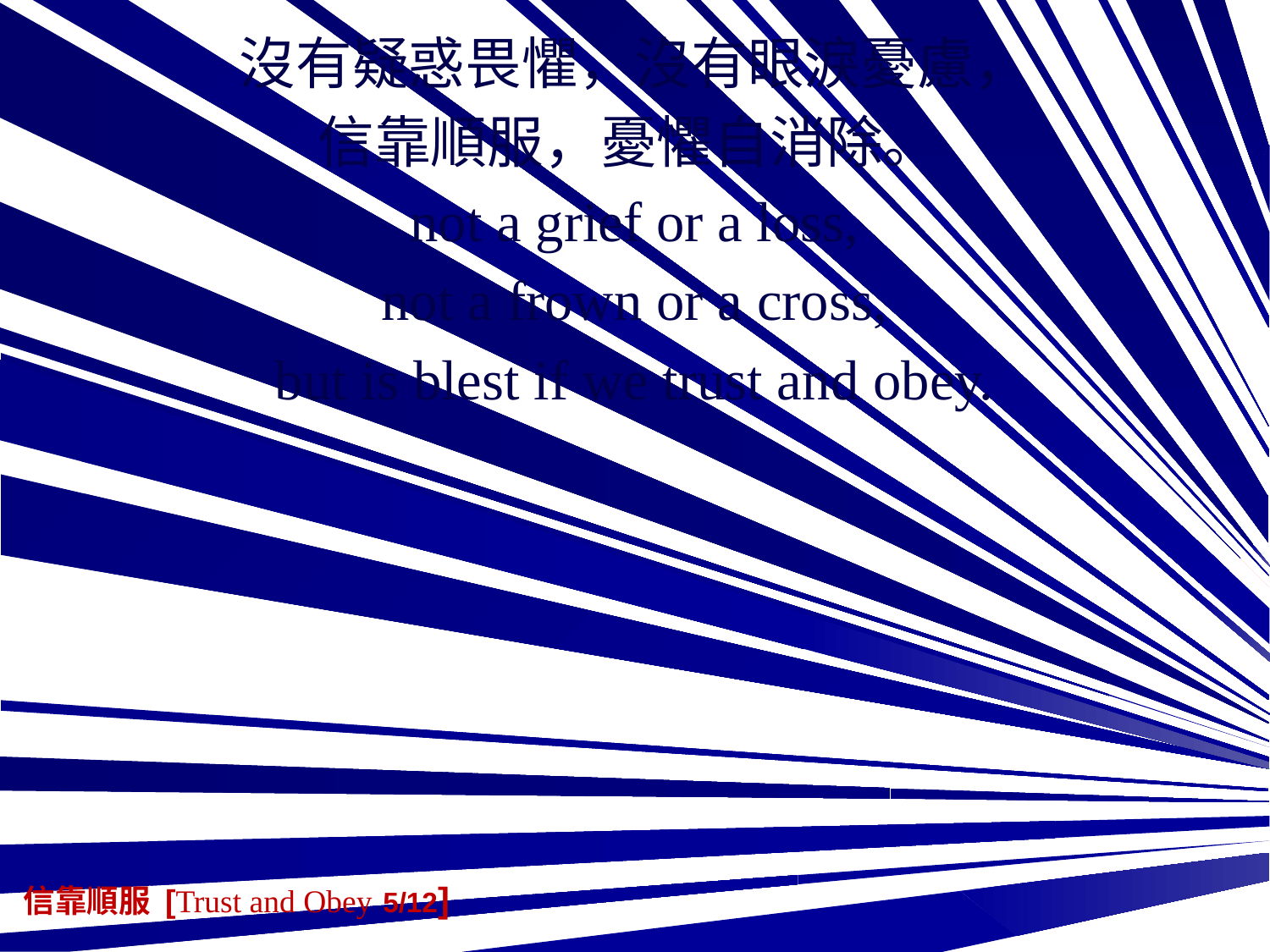

沒有疑惑畏懼，沒有眼淚憂慮，
信靠順服，憂懼自消除。
not a grief or a loss,
not a frown or a cross,
but is blest if we trust and obey.
信靠順服 [Trust and Obey 5/12]